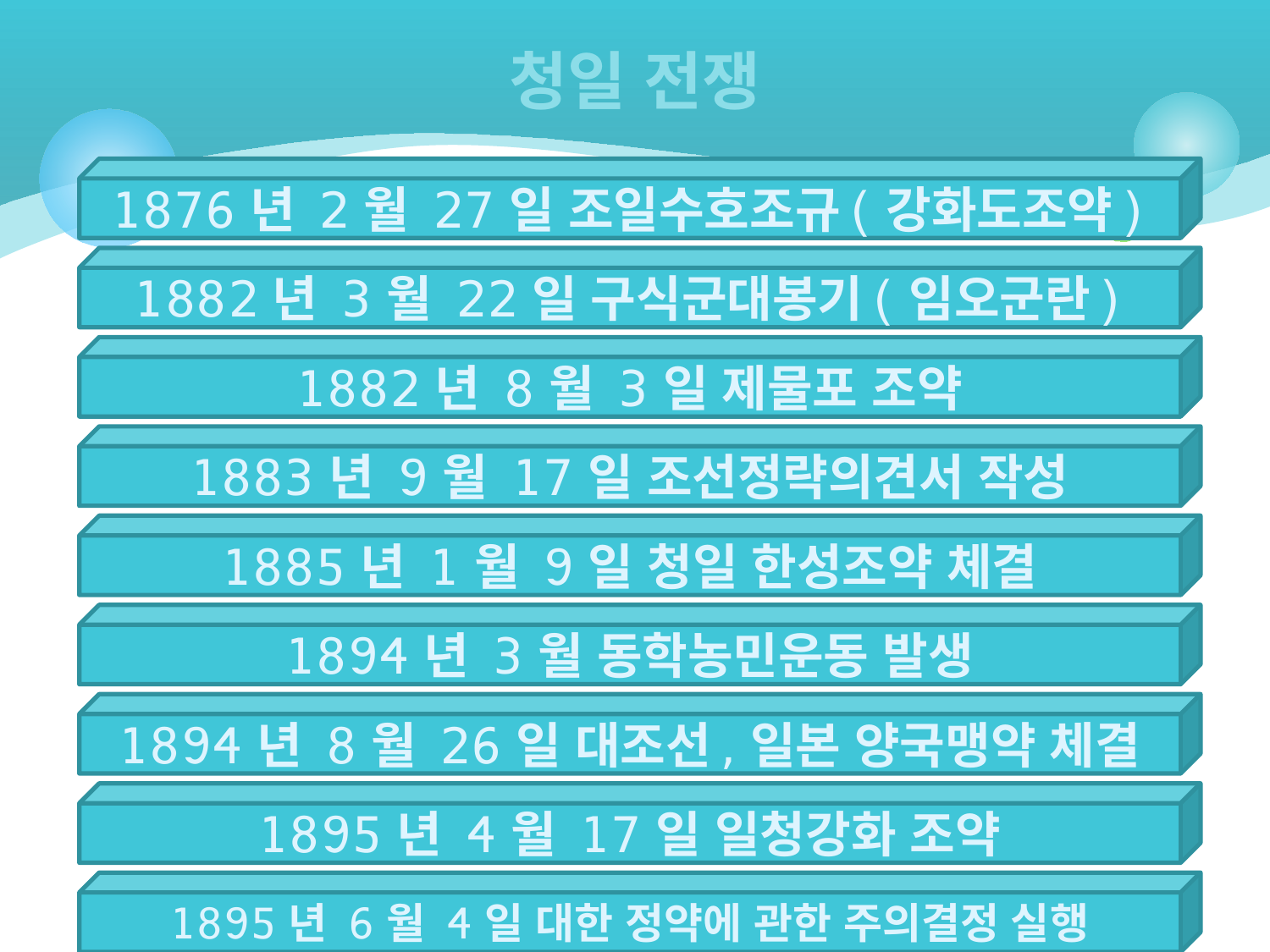

# 청일 전쟁
1876년 2월 27일 조일수호조규(강화도조약)
1882년 3월 22일 구식군대봉기(임오군란)
1882년 8월 3일 제물포 조약
1883년 9월 17일 조선정략의견서 작성
1885년 1월 9일 청일 한성조약 체결
1894년 3월 동학농민운동 발생
1894년 8월 26일 대조선,일본 양국맹약 체결
1895년 4월 17일 일청강화 조약
1895년 6월 4일 대한 정약에 관한 주의결정 실행